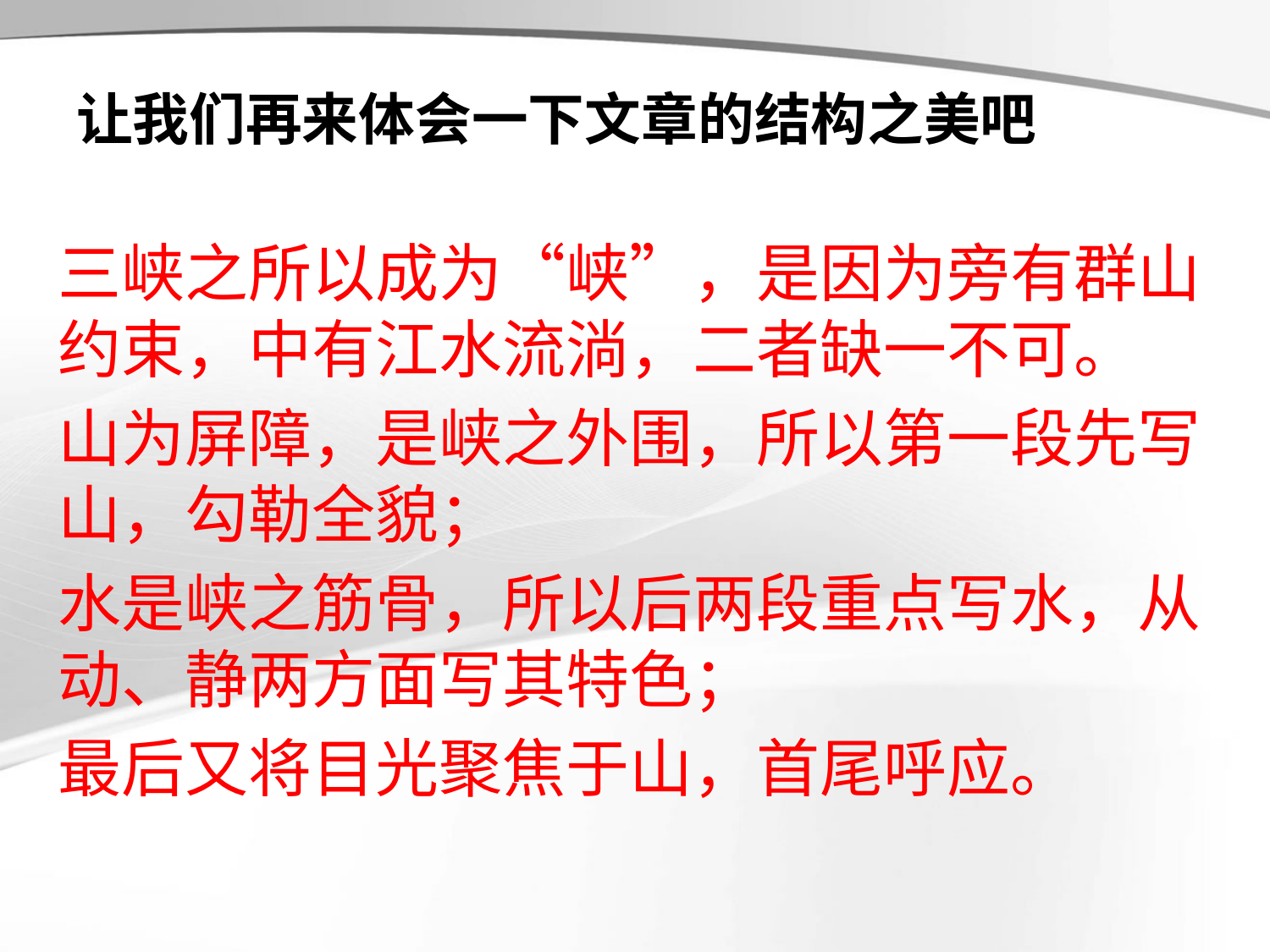

# 让我们再来体会一下文章的结构之美吧
三峡之所以成为“峡”，是因为旁有群山约束，中有江水流淌，二者缺一不可。
山为屏障，是峡之外围，所以第一段先写山，勾勒全貌；
水是峡之筋骨，所以后两段重点写水，从动、静两方面写其特色；
最后又将目光聚焦于山，首尾呼应。